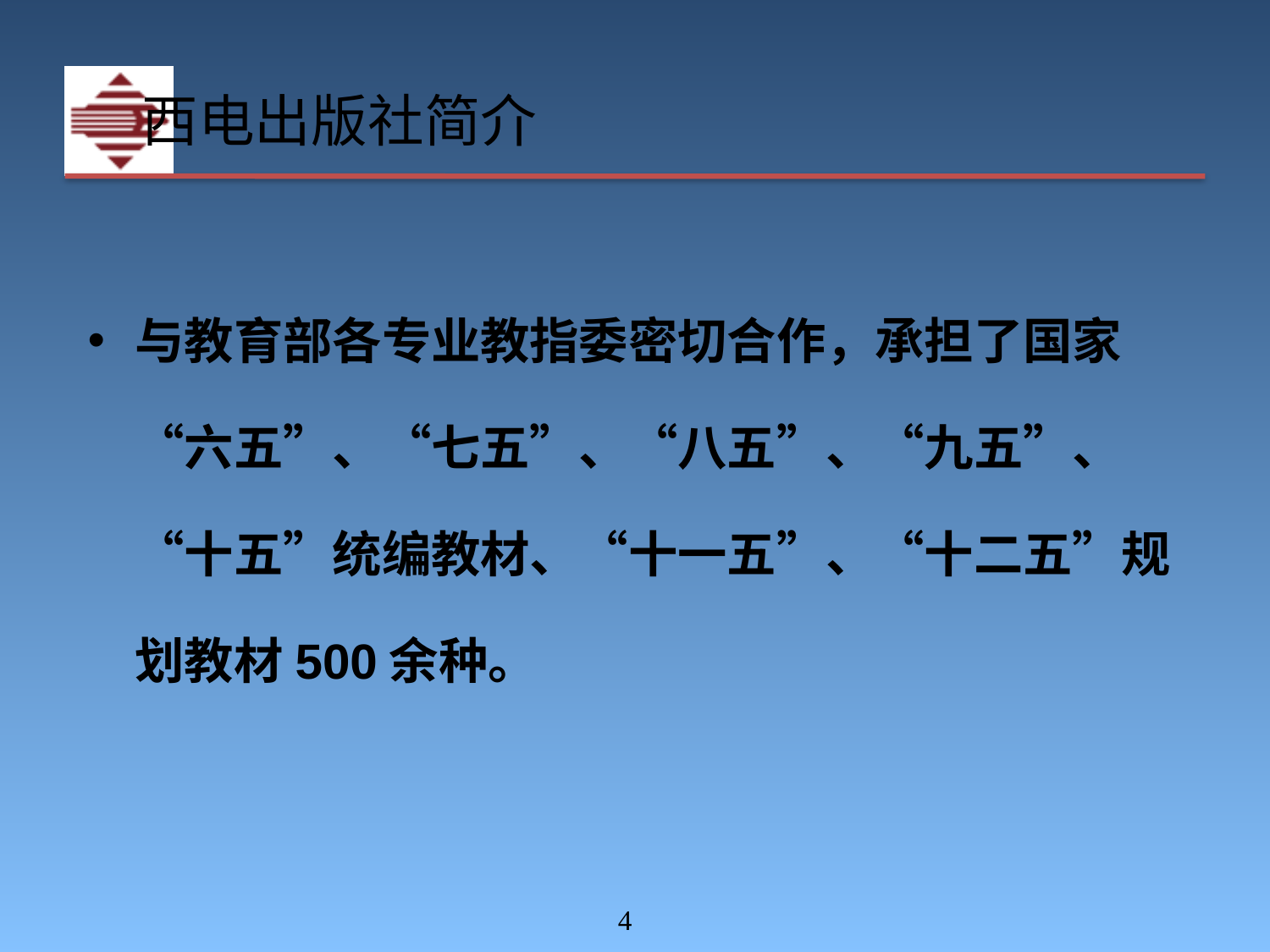

西电出版社简介
与教育部各专业教指委密切合作，承担了国家“六五”、“七五”、“八五”、“九五”、“十五”统编教材、“十一五”、“十二五”规划教材500余种。
4